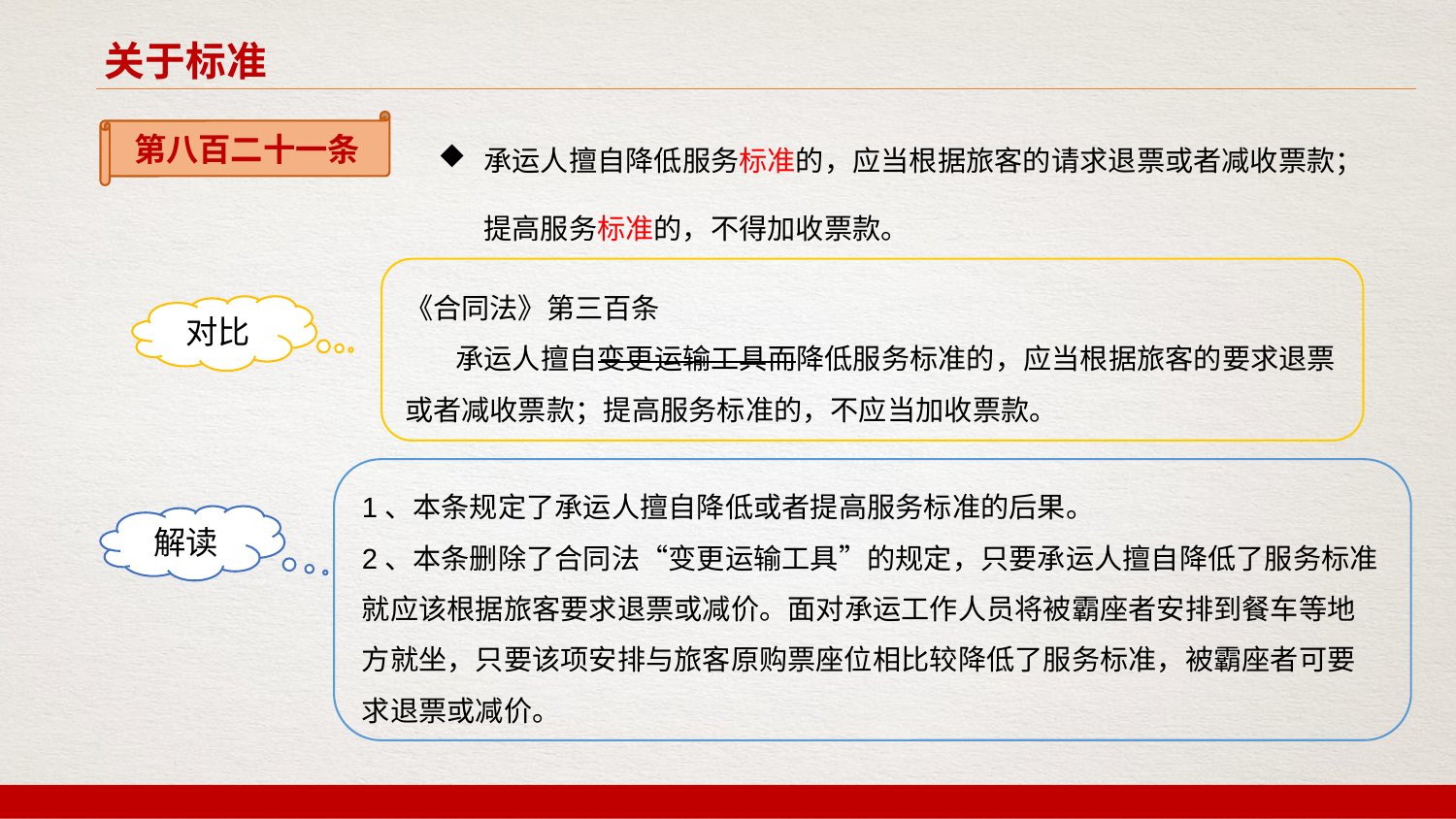

关于标准
承运人擅自降低服务标准的，应当根据旅客的请求退票或者减收票款；提高服务标准的，不得加收票款。
第八百二十一条
《合同法》第三百条
       承运人擅自变更运输工具而降低服务标准的，应当根据旅客的要求退票或者减收票款；提高服务标准的，不应当加收票款。
对比
1、本条规定了承运人擅自降低或者提高服务标准的后果。
2、本条删除了合同法“变更运输工具”的规定，只要承运人擅自降低了服务标准就应该根据旅客要求退票或减价。面对承运工作人员将被霸座者安排到餐车等地方就坐，只要该项安排与旅客原购票座位相比较降低了服务标准，被霸座者可要求退票或减价。
解读